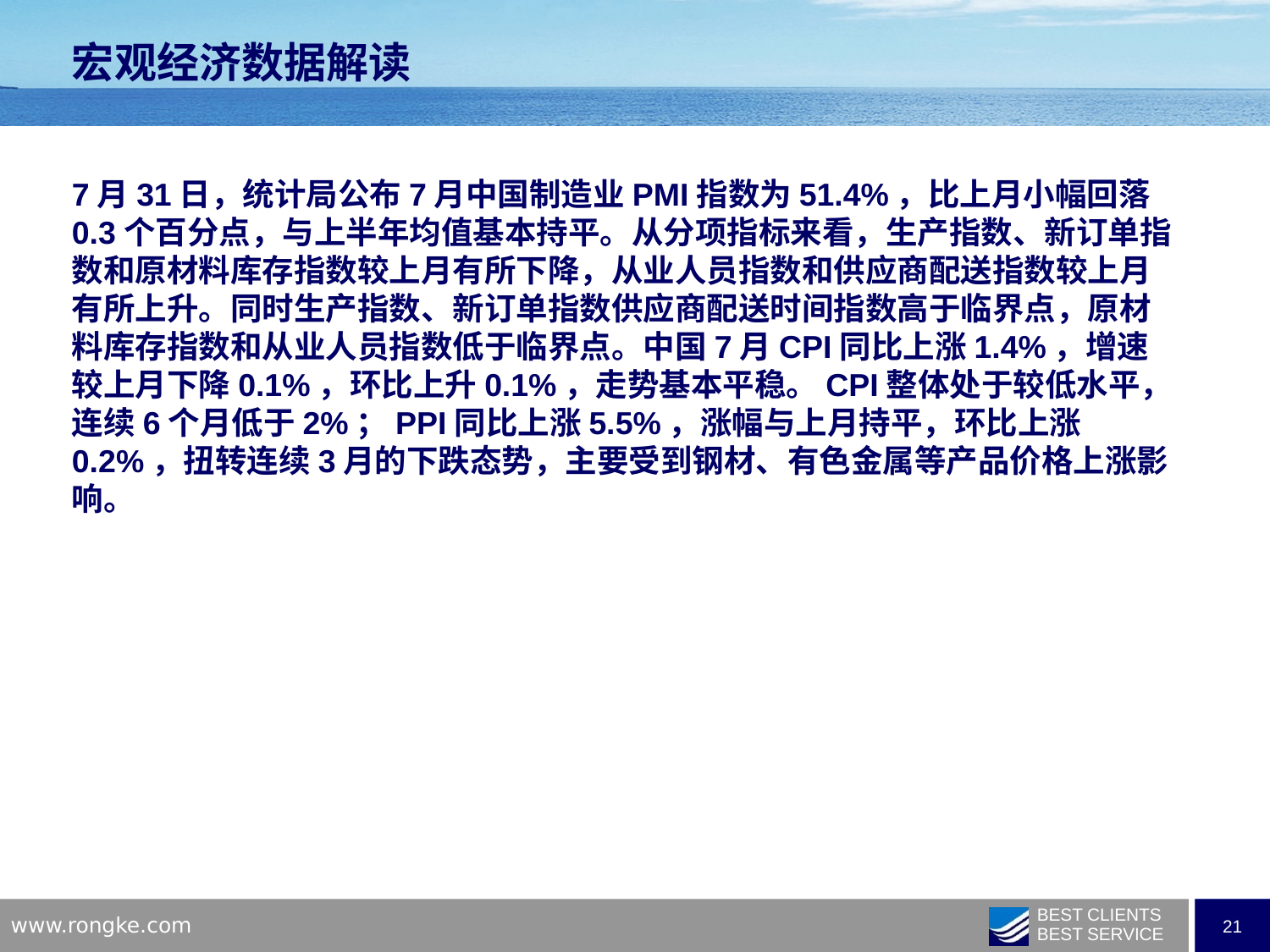

宏观经济数据解读
7月31日，统计局公布7月中国制造业PMI指数为51.4%，比上月小幅回落0.3个百分点，与上半年均值基本持平。从分项指标来看，生产指数、新订单指数和原材料库存指数较上月有所下降，从业人员指数和供应商配送指数较上月有所上升。同时生产指数、新订单指数供应商配送时间指数高于临界点，原材料库存指数和从业人员指数低于临界点。中国7月CPI同比上涨1.4%，增速较上月下降0.1%，环比上升0.1%，走势基本平稳。CPI整体处于较低水平，连续6个月低于2%；PPI同比上涨5.5%，涨幅与上月持平，环比上涨0.2%，扭转连续3月的下跌态势，主要受到钢材、有色金属等产品价格上涨影响。